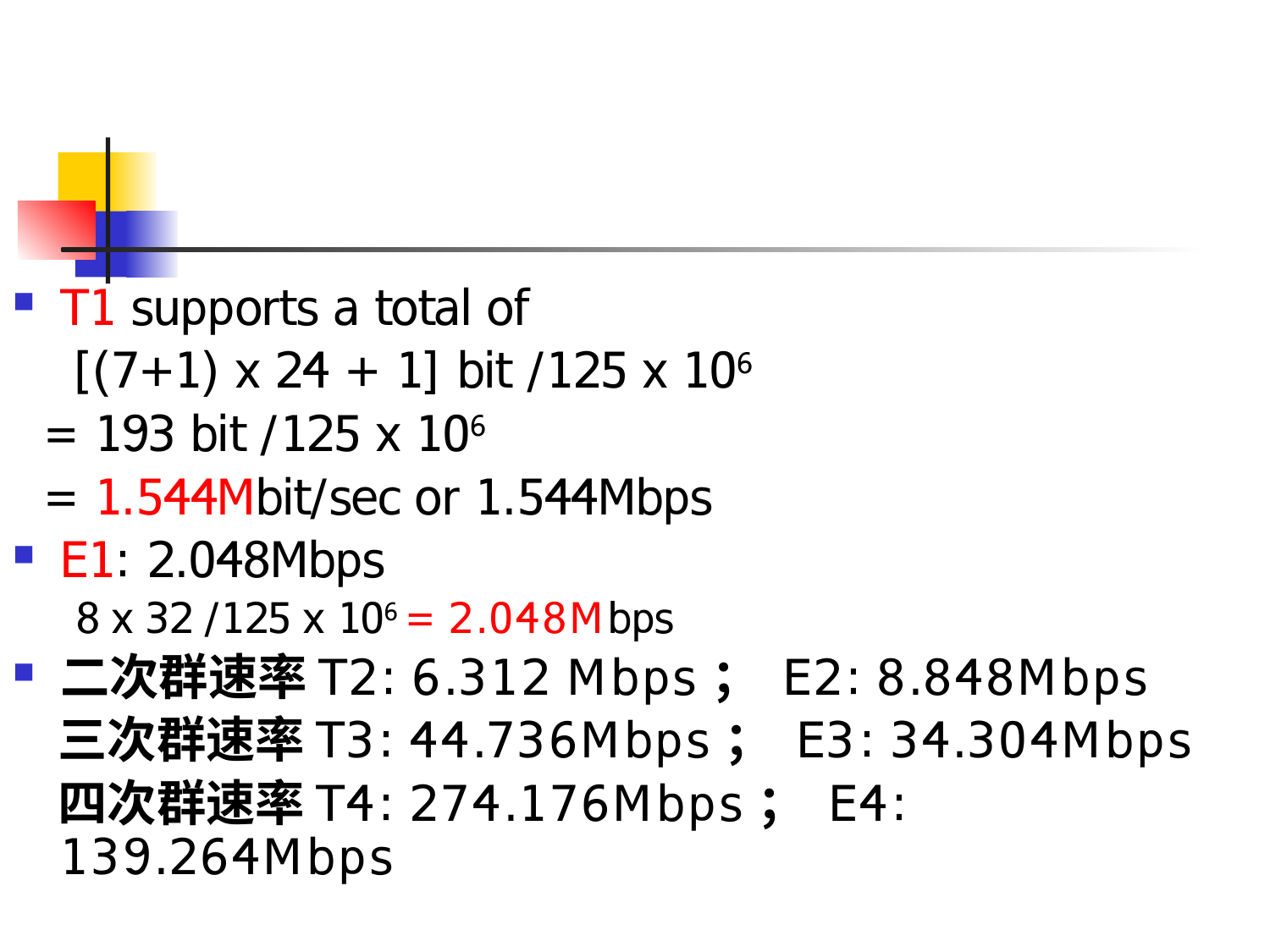

T1 supports a total of
    [(7+1) x 24 + 1] bit /125 x 106
  = 193 bit /125 x 106
  = 1.544Mbit/sec or 1.544Mbps
E1: 2.048Mbps
8 x 32 /125 x 106 = 2.048Mbps
二次群速率T2: 6.312 Mbps； E2: 8.848Mbps
   三次群速率T3: 44.736Mbps； E3: 34.304Mbps
   四次群速率T4: 274.176Mbps； E4: 139.264Mbps